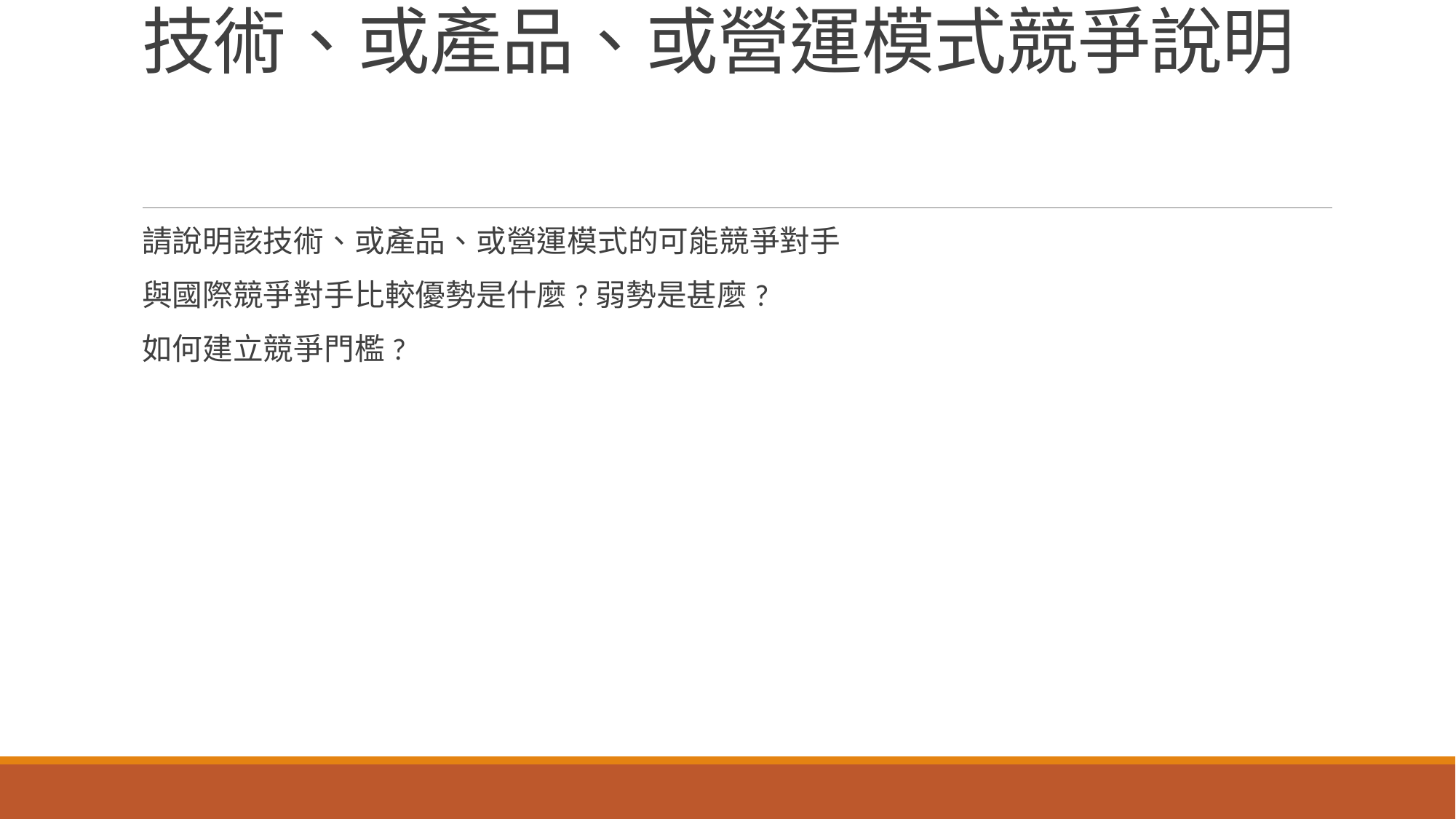

# 技術、或產品、或營運模式競爭說明
請說明該技術、或產品、或營運模式的可能競爭對手
與國際競爭對手比較優勢是什麼?弱勢是甚麼?
如何建立競爭門檻?